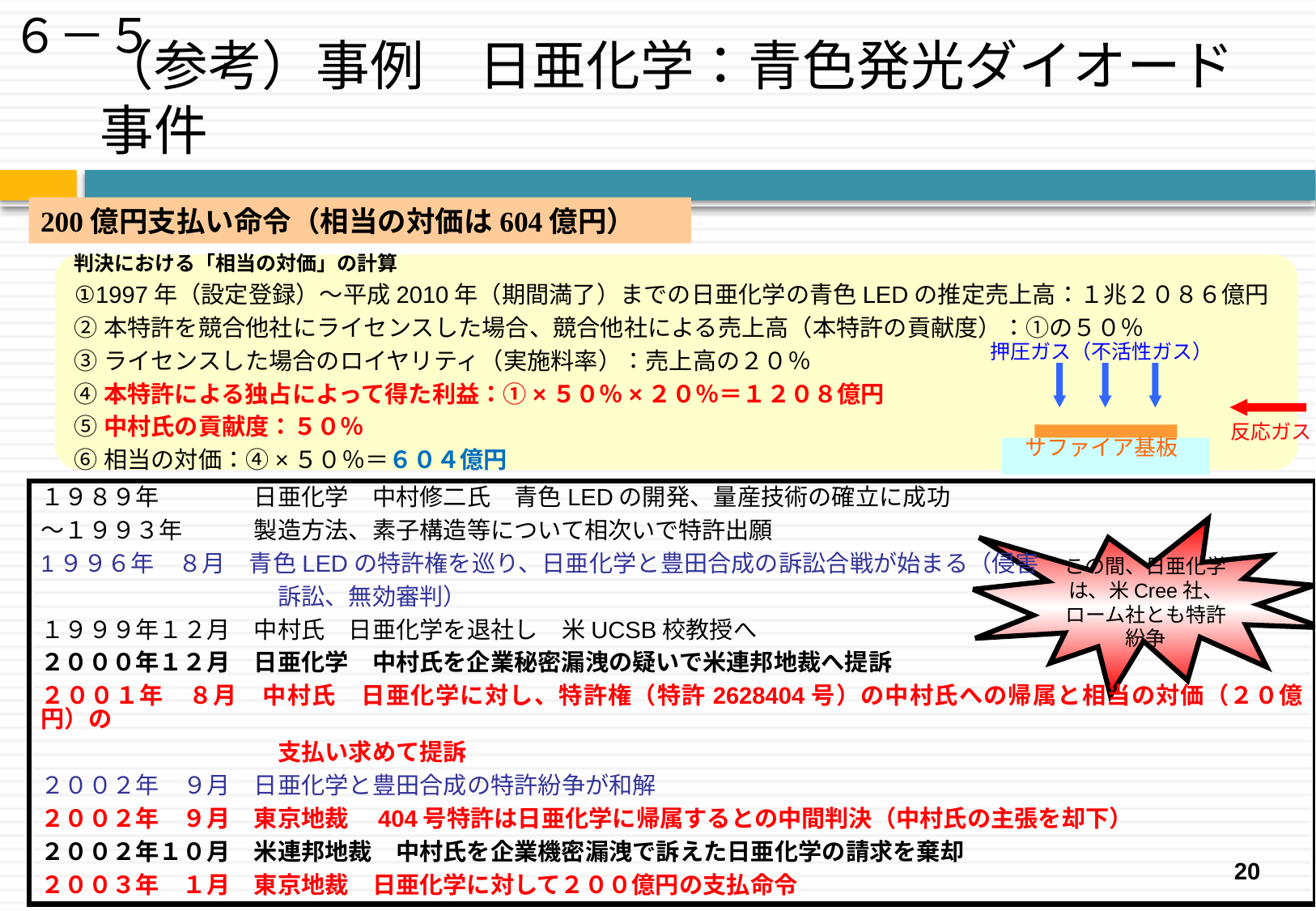

６－５
# （参考）事例　日亜化学：青色発光ダイオード事件
200億円支払い命令（相当の対価は604億円）
判決における「相当の対価」の計算
①1997年（設定登録）～平成2010年（期間満了）までの日亜化学の青色LEDの推定売上高：１兆２０８６億円
②本特許を競合他社にライセンスした場合、競合他社による売上高（本特許の貢献度）：①の５０％
③ライセンスした場合のロイヤリティ（実施料率）：売上高の２０％
④本特許による独占によって得た利益：①×５０％×２０％＝１２０８億円
⑤中村氏の貢献度：５０％
⑥相当の対価：④×５０％＝６０４億円
押圧ガス（不活性ガス）

反応ガス

サファイア基板

１９８９年　　　　日亜化学　中村修二氏　青色LEDの開発、量産技術の確立に成功
～１９９３年　　　製造方法、素子構造等について相次いで特許出願
1９９６年　８月　青色LEDの特許権を巡り、日亜化学と豊田合成の訴訟合戦が始まる（侵害
　　　　　　　　　　訴訟、無効審判）
１９９９年１２月　中村氏　日亜化学を退社し　米UCSB校教授へ
２０００年１２月　日亜化学　中村氏を企業秘密漏洩の疑いで米連邦地裁へ提訴
２００１年　８月　中村氏　日亜化学に対し、特許権（特許2628404号）の中村氏への帰属と相当の対価（２０億円）の
　　　　　　　　　　支払い求めて提訴
２００２年　９月　日亜化学と豊田合成の特許紛争が和解
２００２年　９月　東京地裁　404号特許は日亜化学に帰属するとの中間判決（中村氏の主張を却下）
２００２年１０月　米連邦地裁　中村氏を企業機密漏洩で訴えた日亜化学の請求を棄却
２００３年　１月　東京地裁　日亜化学に対して２００億円の支払命令
この間、日亜化学は、米Cree社、ローム社とも特許紛争
20